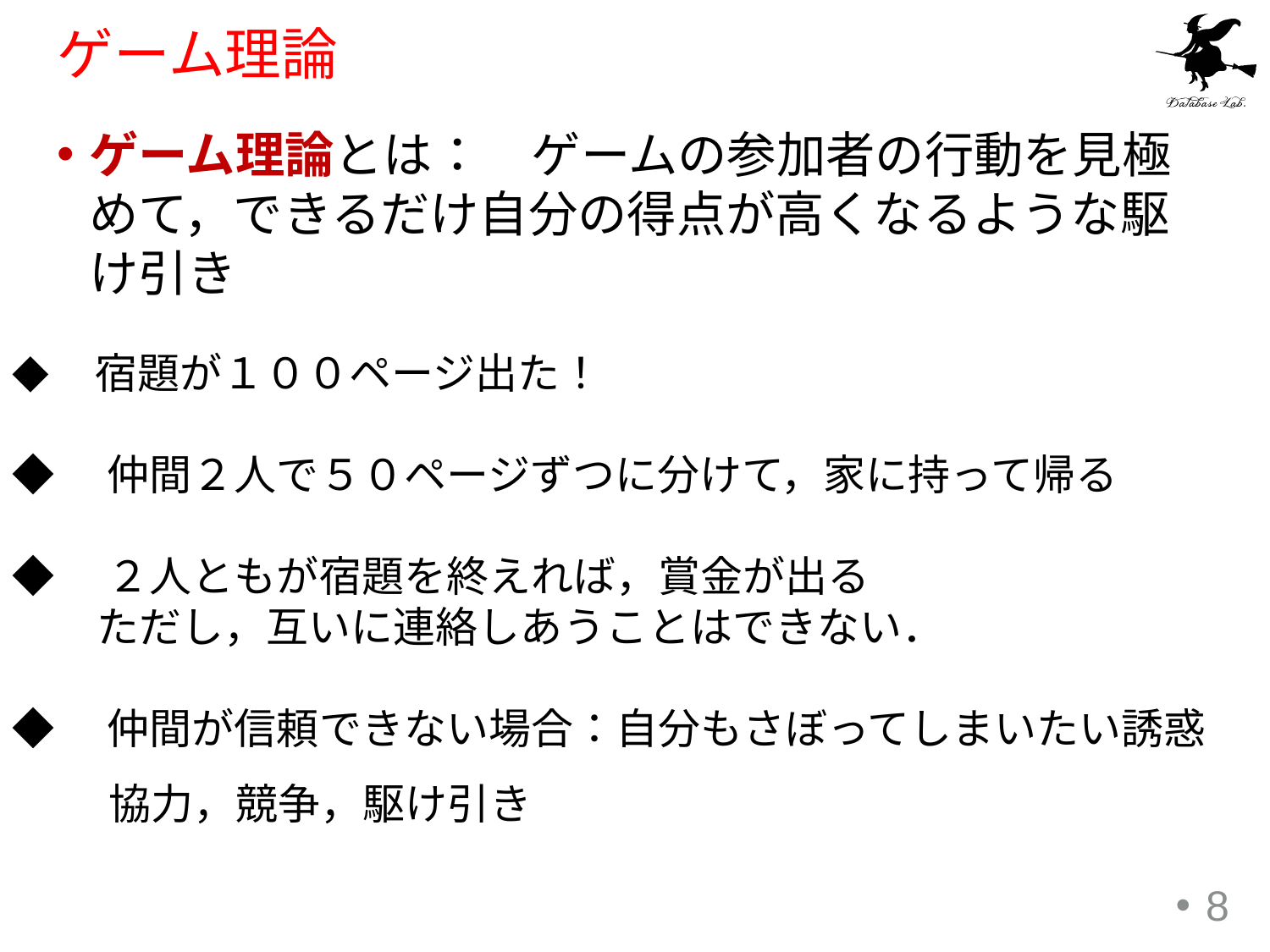

# ゲーム理論
ゲーム理論とは：　ゲームの参加者の行動を見極めて，できるだけ自分の得点が高くなるような駆け引き
◆　宿題が１００ページ出た！

◆　仲間２人で５０ページずつに分けて，家に持って帰る

◆　２人ともが宿題を終えれば，賞金が出る
　　ただし，互いに連絡しあうことはできない．

◆　仲間が信頼できない場合：自分もさぼってしまいたい誘惑

協力，競争，駆け引き
8